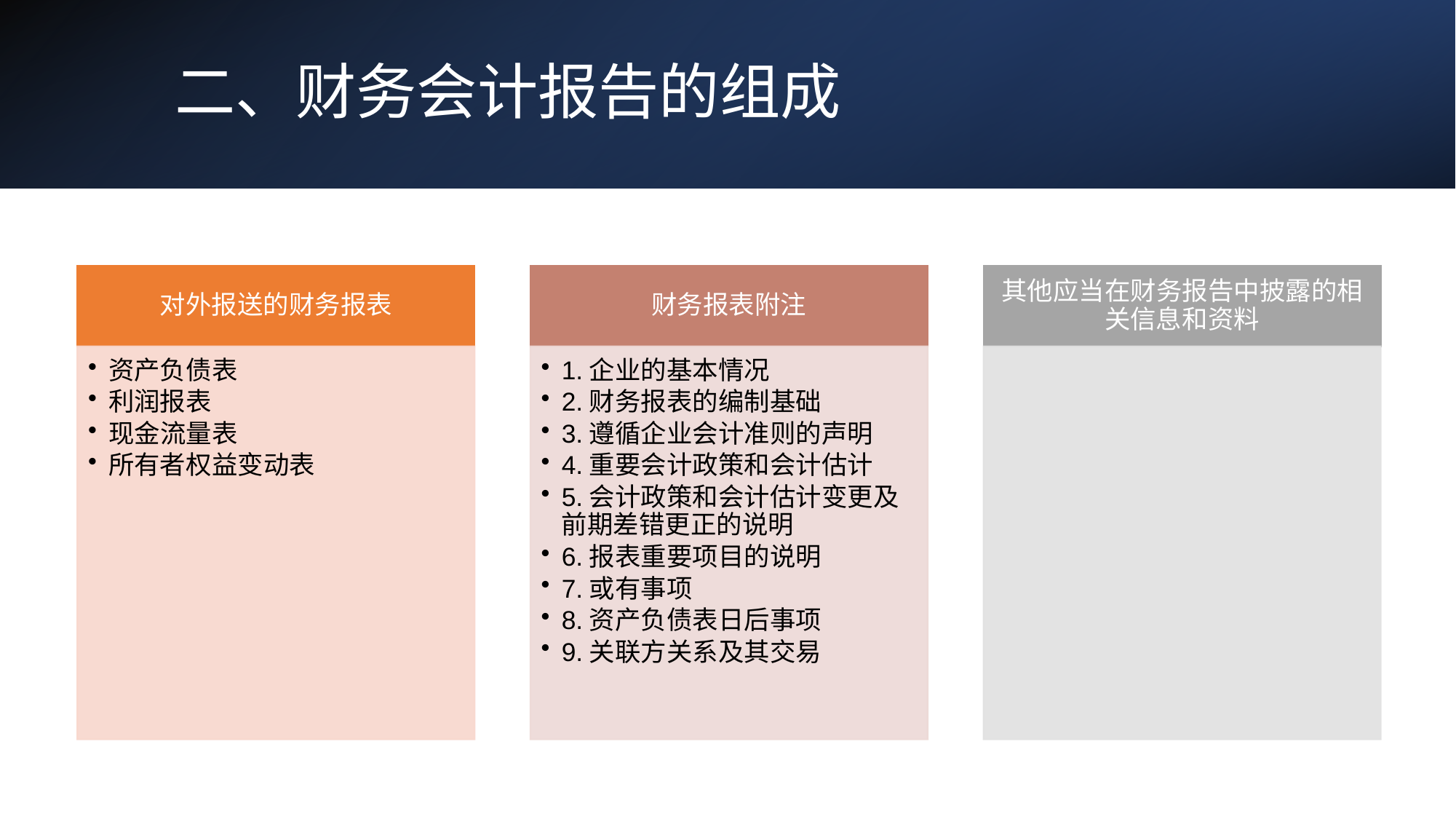

# 二、财务会计报告的组成
对外报送的财务报表
资产负债表
利润报表
现金流量表
所有者权益变动表
财务报表附注
1.企业的基本情况
2.财务报表的编制基础
3.遵循企业会计准则的声明
4.重要会计政策和会计估计
5.会计政策和会计估计变更及前期差错更正的说明
6.报表重要项目的说明
7.或有事项
8.资产负债表日后事项
9.关联方关系及其交易
其他应当在财务报告中披露的相关信息和资料